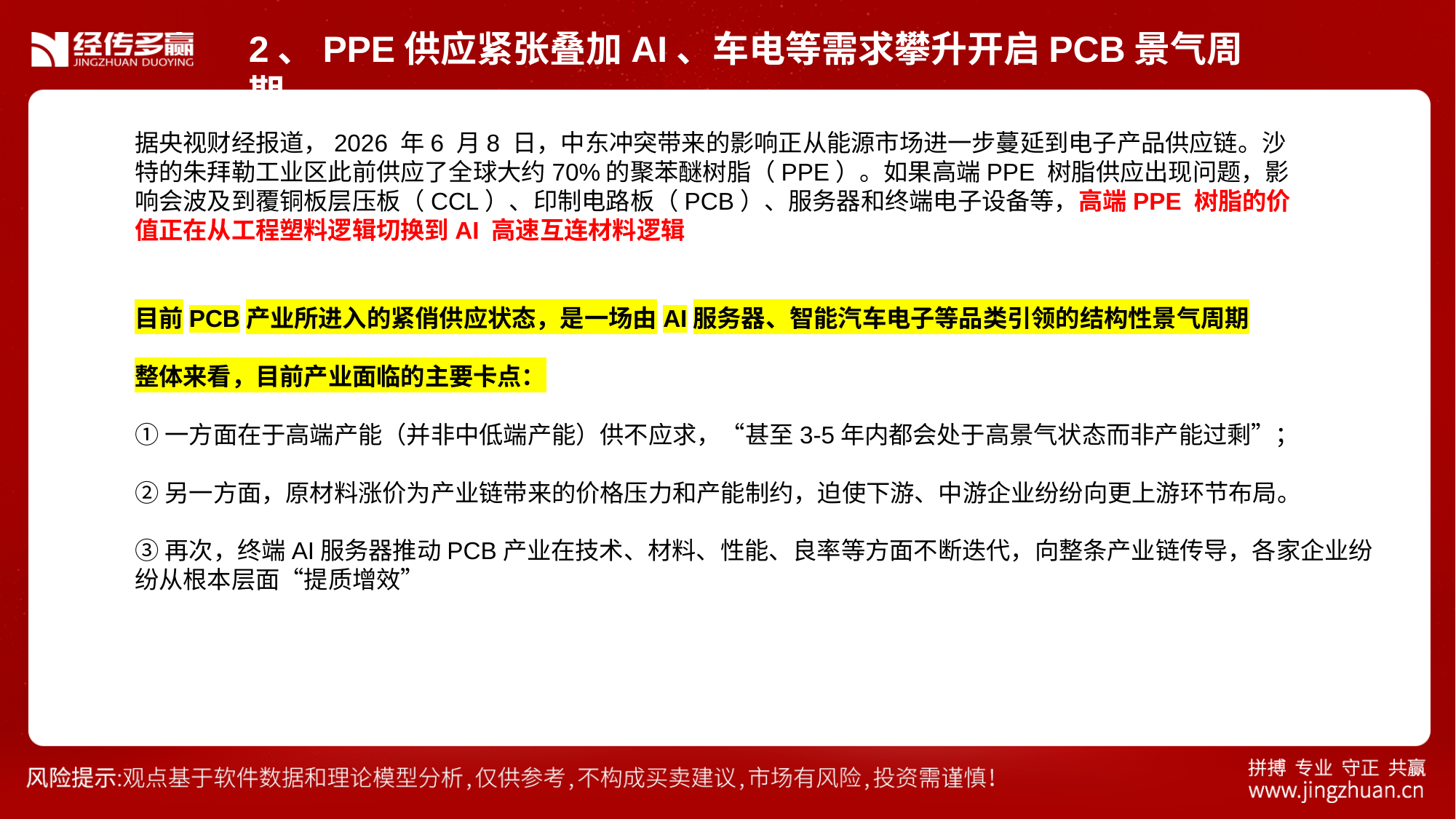

2、PPE供应紧张叠加AI、车电等需求攀升开启PCB景气周期
据央视财经报道，2026 年6 月8 日，中东冲突带来的影响正从能源市场进一步蔓延到电子产品供应链。沙特的朱拜勒工业区此前供应了全球大约70%的聚苯醚树脂（PPE）。如果高端PPE 树脂供应出现问题，影响会波及到覆铜板层压板（CCL）、印制电路板（PCB）、服务器和终端电子设备等，高端PPE 树脂的价值正在从工程塑料逻辑切换到AI 高速互连材料逻辑
目前PCB产业所进入的紧俏供应状态，是一场由AI服务器、智能汽车电子等品类引领的结构性景气周期

整体来看，目前产业面临的主要卡点：

①一方面在于高端产能（并非中低端产能）供不应求，“甚至3-5年内都会处于高景气状态而非产能过剩”；

②另一方面，原材料涨价为产业链带来的价格压力和产能制约，迫使下游、中游企业纷纷向更上游环节布局。

③再次，终端AI服务器推动PCB产业在技术、材料、性能、良率等方面不断迭代，向整条产业链传导，各家企业纷纷从根本层面“提质增效”